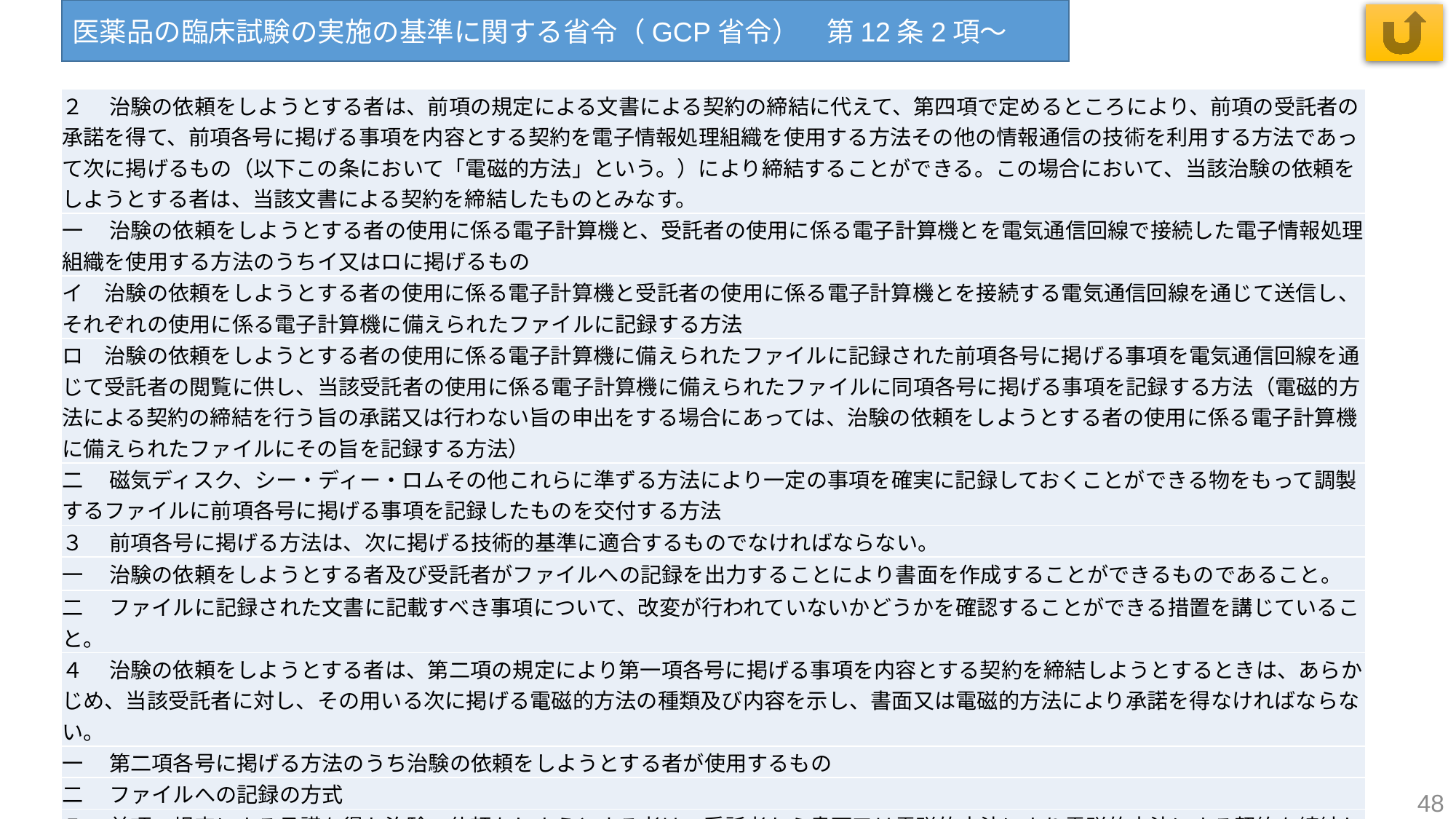

医薬品の臨床試験の実施の基準に関する省令（GCP省令）　第12条2項～

| ２ 　治験の依頼をしようとする者は、前項の規定による文書による契約の締結に代えて、第四項で定めるところにより、前項の受託者の承諾を得て、前項各号に掲げる事項を内容とする契約を電子情報処理組織を使用する方法その他の情報通信の技術を利用する方法であって次に掲げるもの（以下この条において「電磁的方法」という。）により締結することができる。この場合において、当該治験の依頼をしようとする者は、当該文書による契約を締結したものとみなす。 |
| --- |
| 一 　治験の依頼をしようとする者の使用に係る電子計算機と、受託者の使用に係る電子計算機とを電気通信回線で接続した電子情報処理組織を使用する方法のうちイ又はロに掲げるもの |
| イ　治験の依頼をしようとする者の使用に係る電子計算機と受託者の使用に係る電子計算機とを接続する電気通信回線を通じて送信し、それぞれの使用に係る電子計算機に備えられたファイルに記録する方法 |
| ロ　治験の依頼をしようとする者の使用に係る電子計算機に備えられたファイルに記録された前項各号に掲げる事項を電気通信回線を通じて受託者の閲覧に供し、当該受託者の使用に係る電子計算機に備えられたファイルに同項各号に掲げる事項を記録する方法（電磁的方法による契約の締結を行う旨の承諾又は行わない旨の申出をする場合にあっては、治験の依頼をしようとする者の使用に係る電子計算機に備えられたファイルにその旨を記録する方法） |
| 二 　磁気ディスク、シー・ディー・ロムその他これらに準ずる方法により一定の事項を確実に記録しておくことができる物をもって調製するファイルに前項各号に掲げる事項を記録したものを交付する方法 |
| ３ 　前項各号に掲げる方法は、次に掲げる技術的基準に適合するものでなければならない。 |
| 一 　治験の依頼をしようとする者及び受託者がファイルへの記録を出力することにより書面を作成することができるものであること。 |
| 二 　ファイルに記録された文書に記載すべき事項について、改変が行われていないかどうかを確認することができる措置を講じていること。 |
| ４ 　治験の依頼をしようとする者は、第二項の規定により第一項各号に掲げる事項を内容とする契約を締結しようとするときは、あらかじめ、当該受託者に対し、その用いる次に掲げる電磁的方法の種類及び内容を示し、書面又は電磁的方法により承諾を得なければならない。 |
| 一 　第二項各号に掲げる方法のうち治験の依頼をしようとする者が使用するもの |
| 二 　ファイルへの記録の方式 |
| ５ 　前項の規定による承諾を得た治験の依頼をしようとする者は、受託者から書面又は電磁的方法により電磁的方法による契約を締結しない旨の申出があったときは、受託者に対し、第一項各号に掲げる事項を内容とする契約の締結を電磁的方法によってしてはならない。ただし、受託者が再び前項の規定による承諾をした場合は、この限りでない。 |